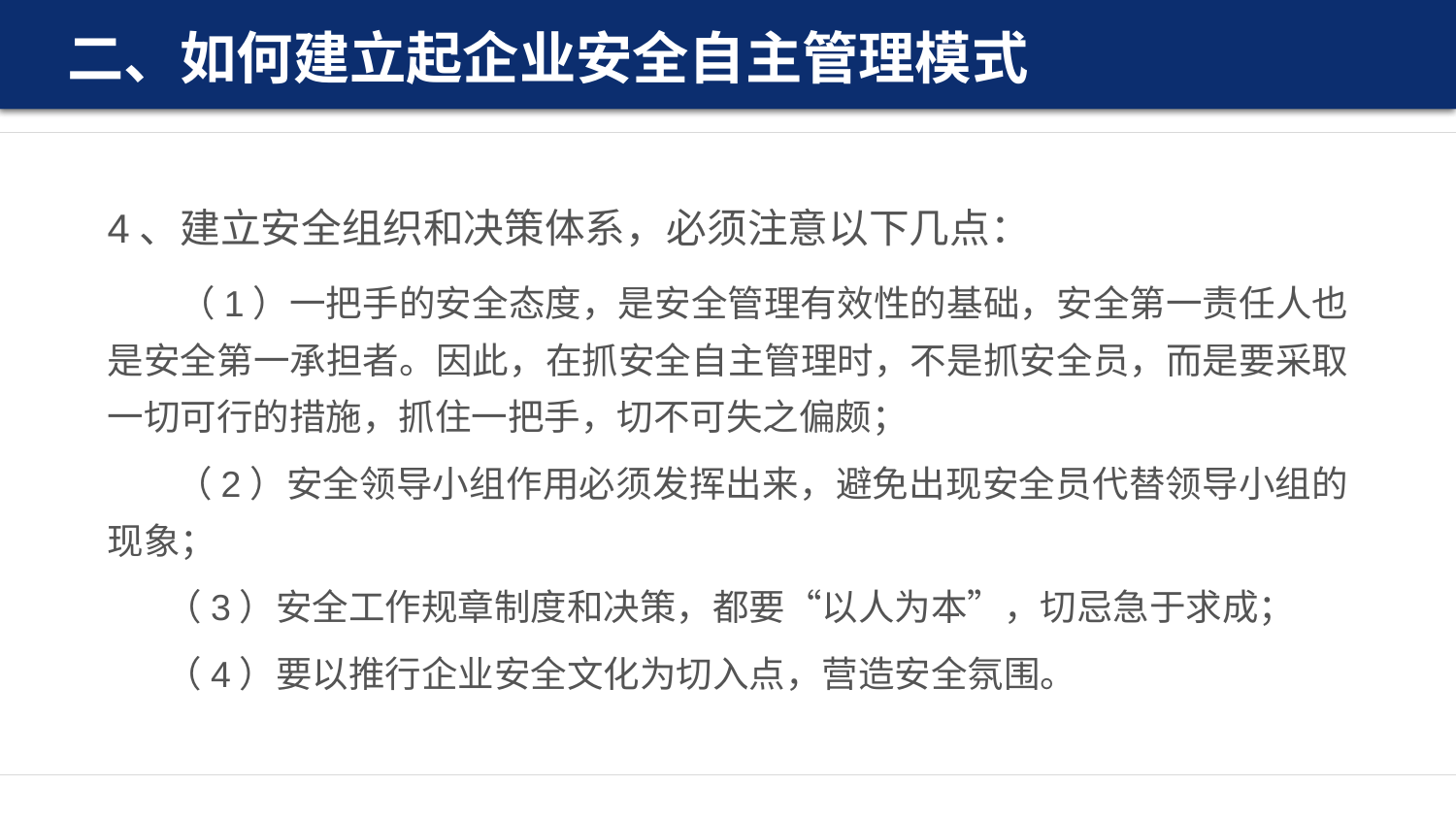

二、如何建立起企业安全自主管理模式
4、建立安全组织和决策体系，必须注意以下几点：
       （1）一把手的安全态度，是安全管理有效性的基础，安全第一责任人也是安全第一承担者。因此，在抓安全自主管理时，不是抓安全员，而是要采取一切可行的措施，抓住一把手，切不可失之偏颇；
       （2）安全领导小组作用必须发挥出来，避免出现安全员代替领导小组的现象；
      （3）安全工作规章制度和决策，都要“以人为本”，切忌急于求成；
      （4）要以推行企业安全文化为切入点，营造安全氛围。